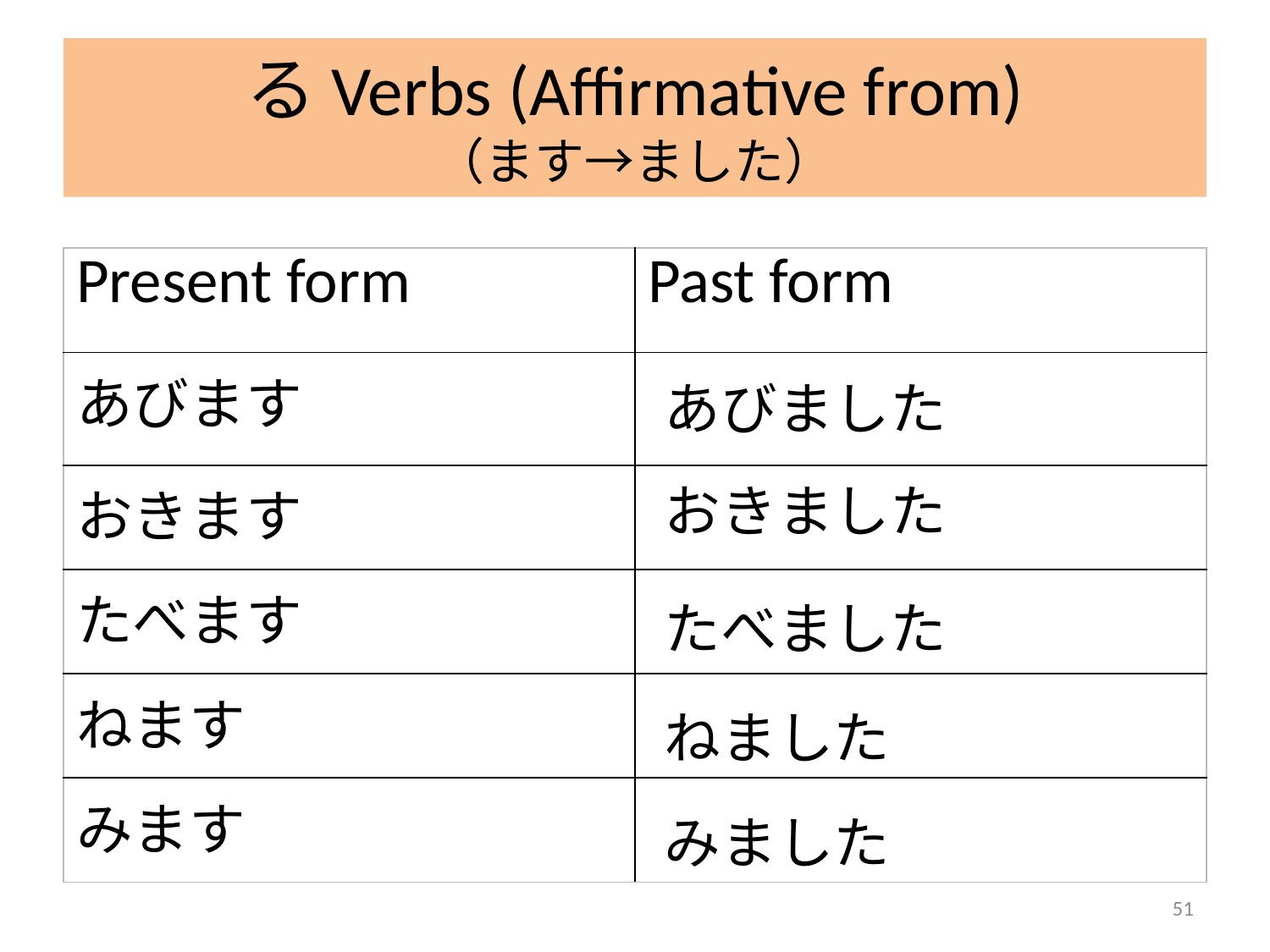

# るVerbs (Affirmative from) （ます→ました）
| Present form | Past form |
| --- | --- |
| あびます |  |
| おきます |  |
| たべます |  |
| ねます |  |
| みます |  |
あびました
おきました
たべました
ねました
みました
51